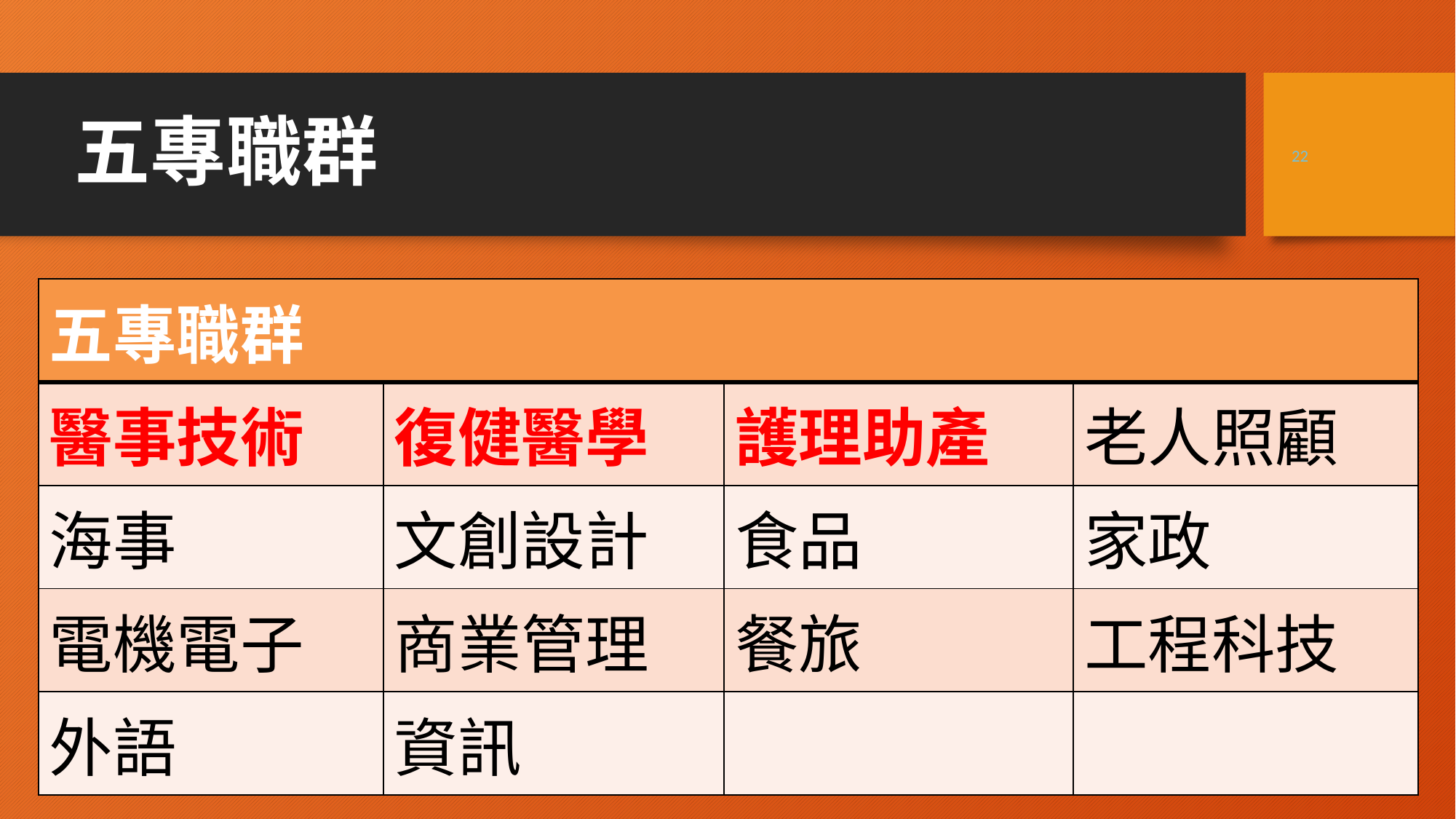

22
# 五專職群

| 五專職群 |  |  |  |
| --- | --- | --- | --- |
| 醫事技術 | 復健醫學 | 護理助產 | 老人照顧 |
| 海事 | 文創設計 | 食品 | 家政 |
| 電機電子 | 商業管理 | 餐旅 | 工程科技 |
| 外語 | 資訊 |  |  |